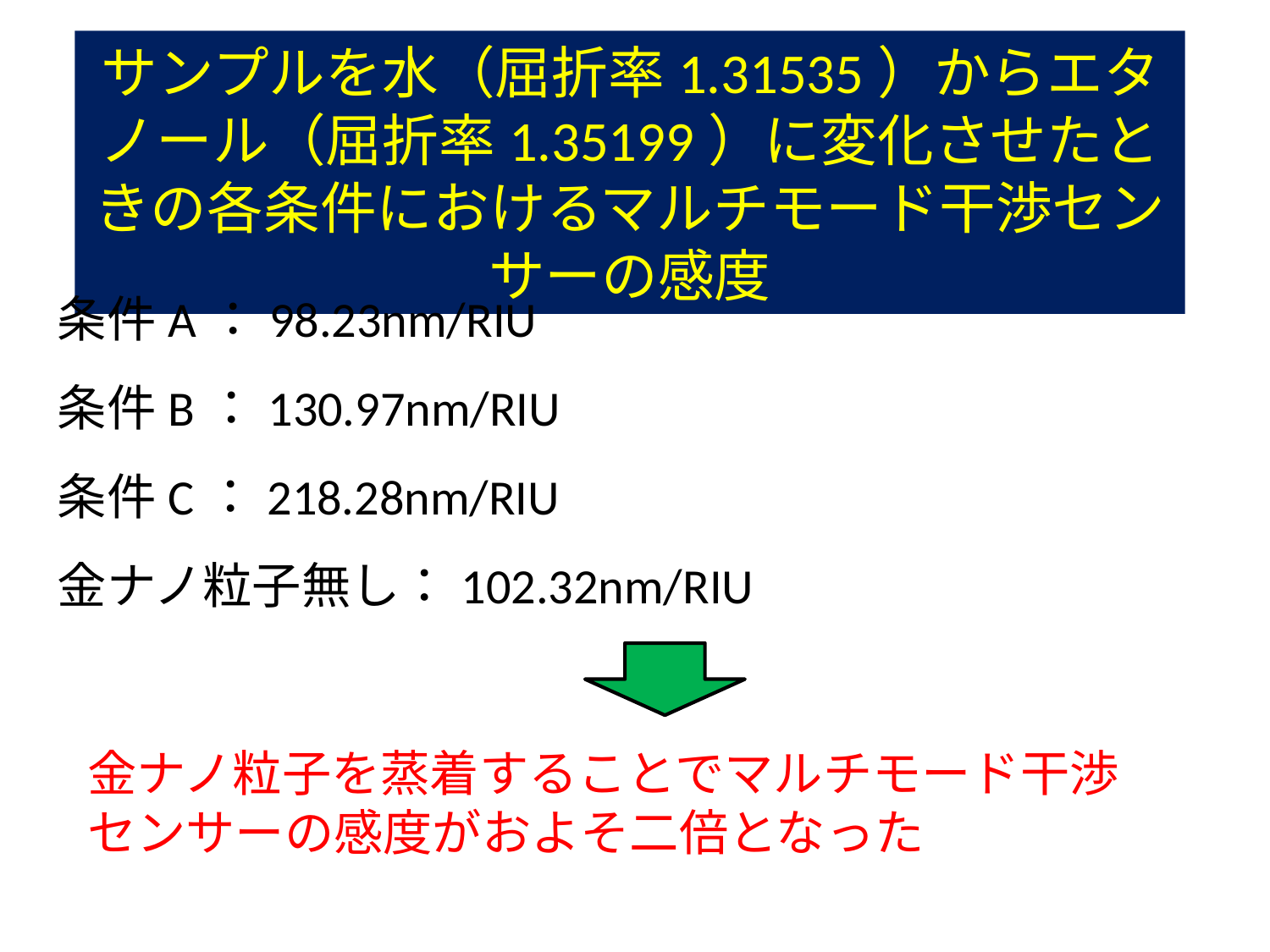

サンプルを水（屈折率1.31535）からエタノール（屈折率1.35199）に変化させたときの各条件におけるマルチモード干渉センサーの感度
条件A：98.23nm/RIU
条件B：130.97nm/RIU
条件C：218.28nm/RIU
金ナノ粒子無し：102.32nm/RIU

金ナノ粒子を蒸着することでマルチモード干渉センサーの感度がおよそ二倍となった